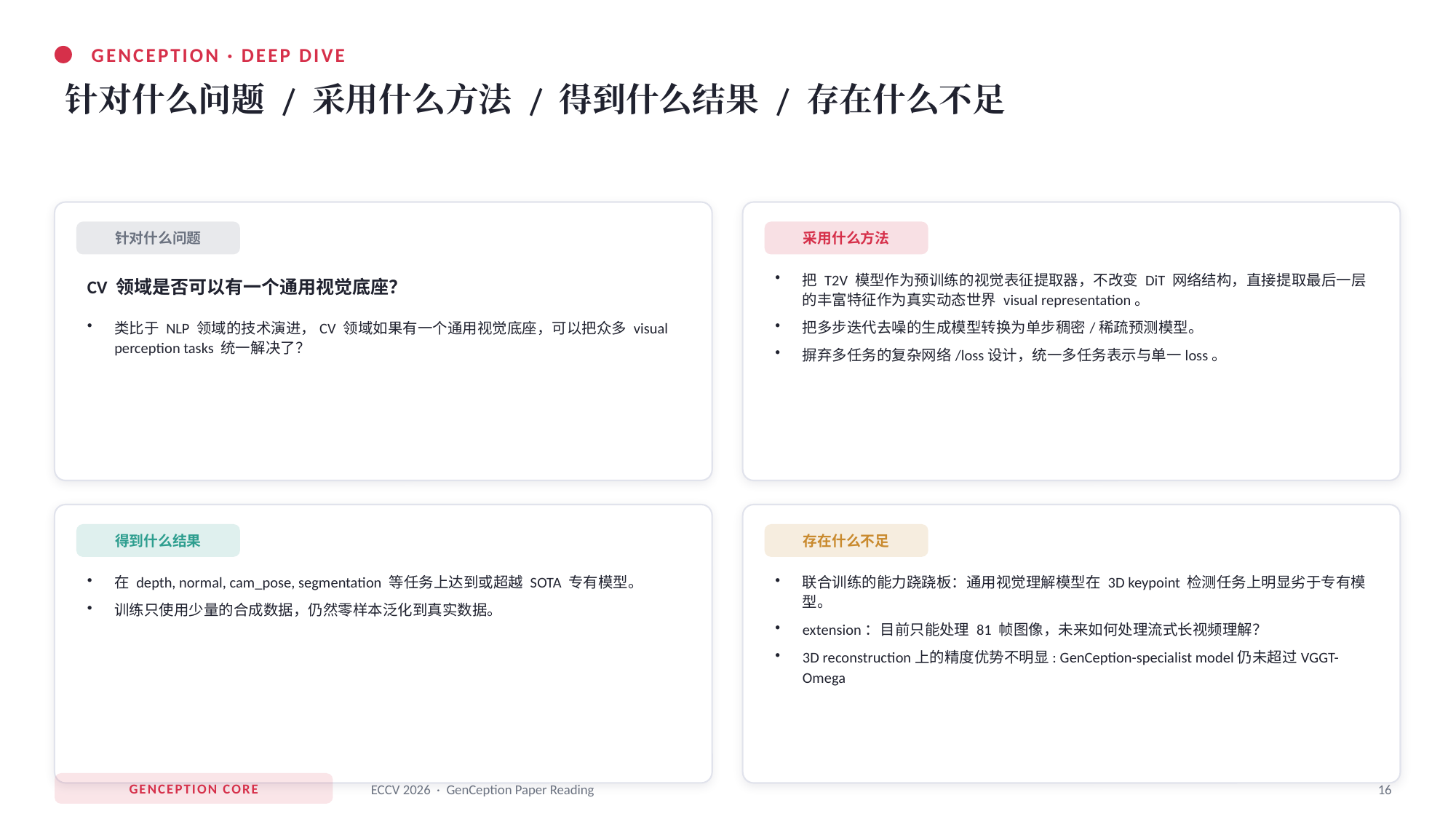

GENCEPTION · DEEP DIVE

针对什么问题 / 采用什么方法 / 得到什么结果 / 存在什么不足

针对什么问题

采用什么方法
CV 领域是否可以有一个通用视觉底座？
把 T2V 模型作为预训练的视觉表征提取器，不改变 DiT 网络结构，直接提取最后一层的丰富特征作为真实动态世界 visual representation。
把多步迭代去噪的生成模型转换为单步稠密/稀疏预测模型。
摒弃多任务的复杂网络/loss设计，统一多任务表示与单一loss。
类比于 NLP 领域的技术演进，CV 领域如果有一个通用视觉底座，可以把众多 visual perception tasks 统一解决了？

得到什么结果

存在什么不足
在 depth, normal, cam_pose, segmentation 等任务上达到或超越 SOTA 专有模型。
训练只使用少量的合成数据，仍然零样本泛化到真实数据。
联合训练的能力跷跷板：通用视觉理解模型在 3D keypoint 检测任务上明显劣于专有模型。
extension：目前只能处理 81 帧图像，未来如何处理流式长视频理解？
3D reconstruction上的精度优势不明显: GenCeption-specialist model仍未超过VGGT-Omega

GENCEPTION CORE
ECCV 2026  ·  GenCeption Paper Reading
16